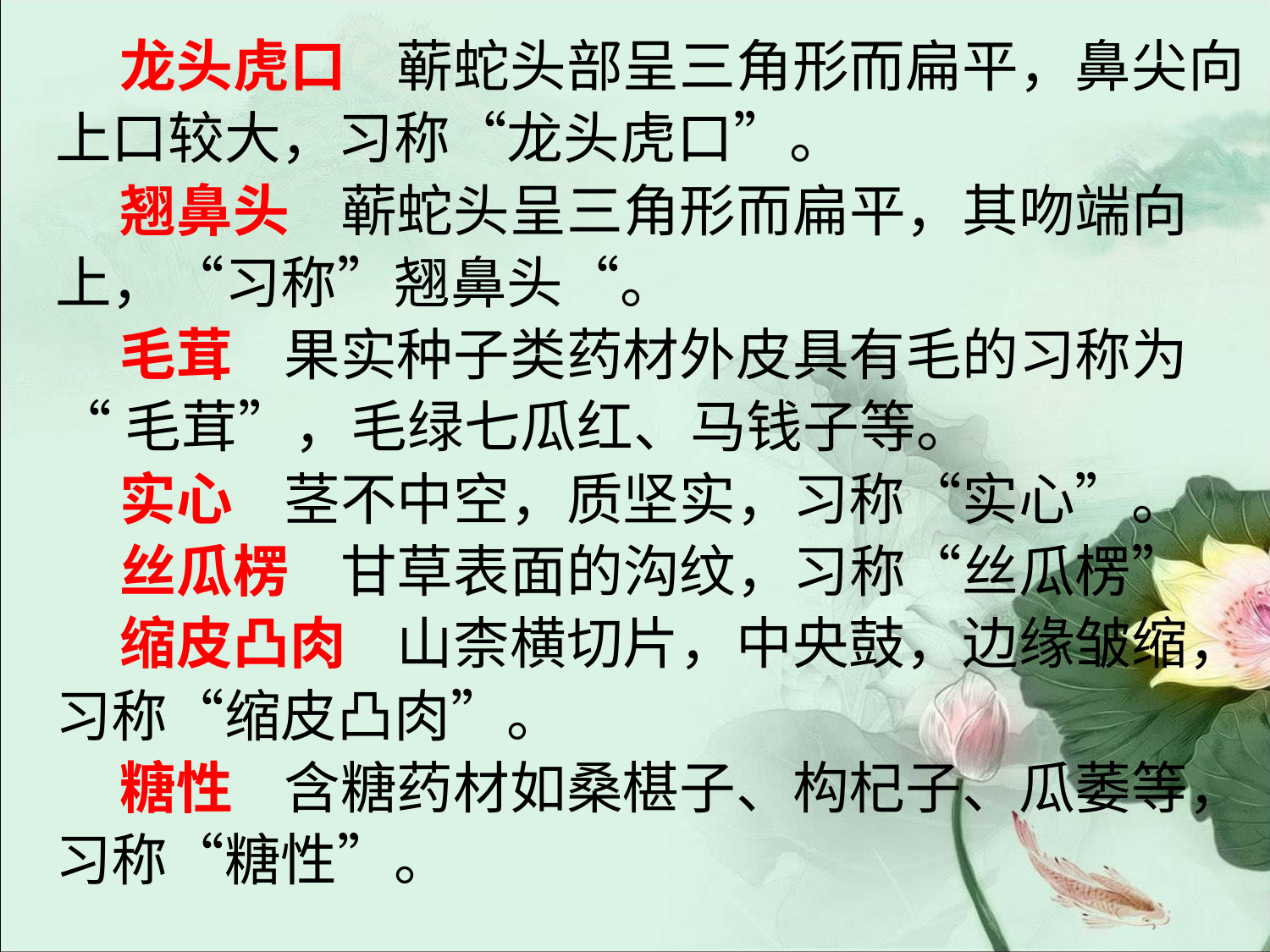

#
    龙头虎口    蕲蛇头部呈三角形而扁平，鼻尖向
上口较大，习称“龙头虎口”。
    翘鼻头    蕲蛇头呈三角形而扁平，其吻端向
上，“习称”翘鼻头“。
    毛茸    果实种子类药材外皮具有毛的习称为
“毛茸”，毛绿七瓜红、马钱子等。
    实心    茎不中空，质坚实，习称“实心”。
    丝瓜楞    甘草表面的沟纹，习称“丝瓜楞”
    缩皮凸肉    山柰横切片，中央鼓，边缘皱缩，
习称“缩皮凸肉”。
    糖性    含糖药材如桑椹子、构杞子、瓜萎等，
习称“糖性”。